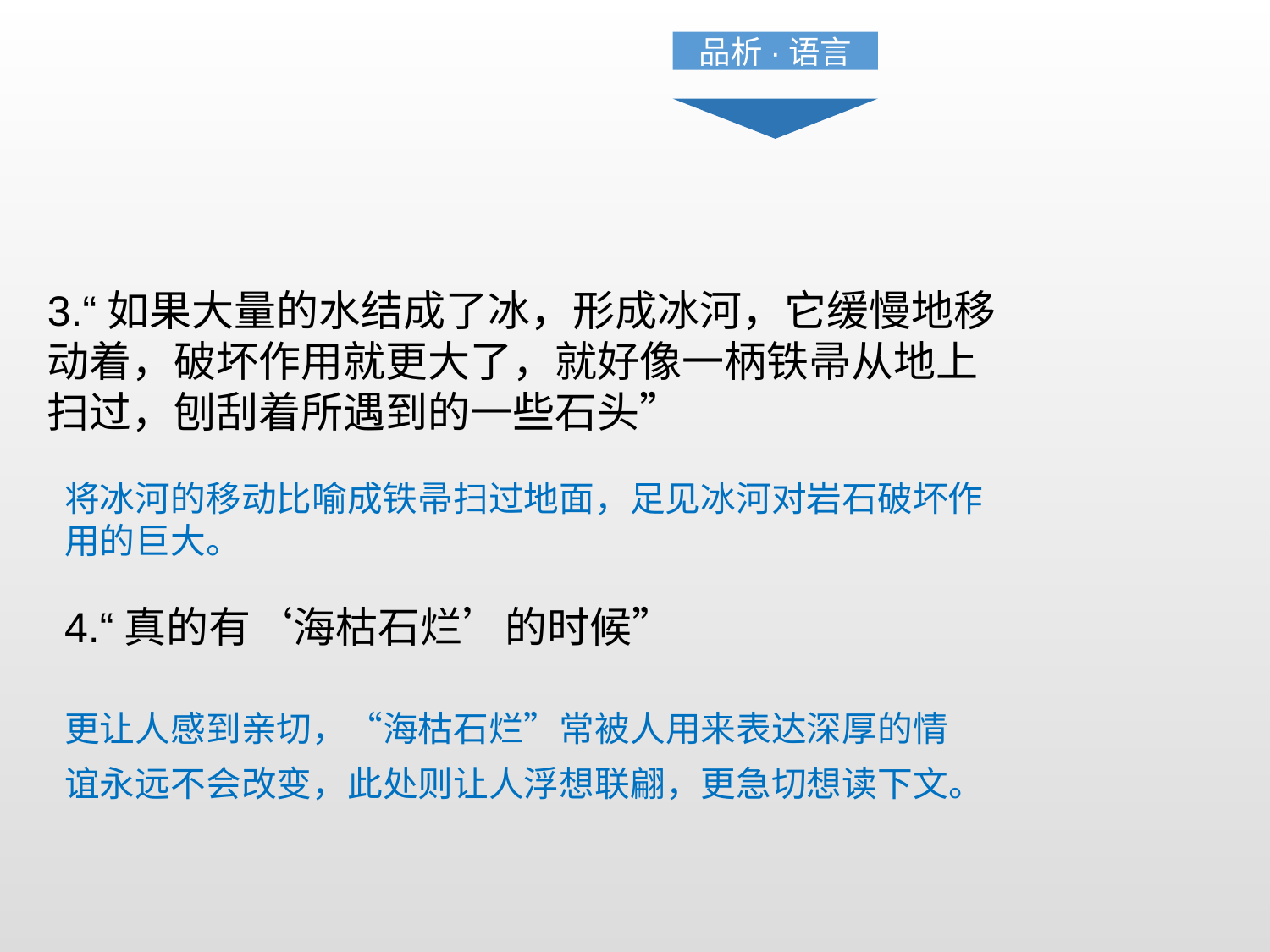

品析·语言

3.“如果大量的水结成了冰，形成冰河，它缓慢地移动着，破坏作用就更大了，就好像一柄铁帚从地上扫过，刨刮着所遇到的一些石头”
将冰河的移动比喻成铁帚扫过地面，足见冰河对岩石破坏作用的巨大。
4.“真的有‘海枯石烂’的时候”

更让人感到亲切，“海枯石烂”常被人用来表达深厚的情谊永远不会改变，此处则让人浮想联翩，更急切想读下文。